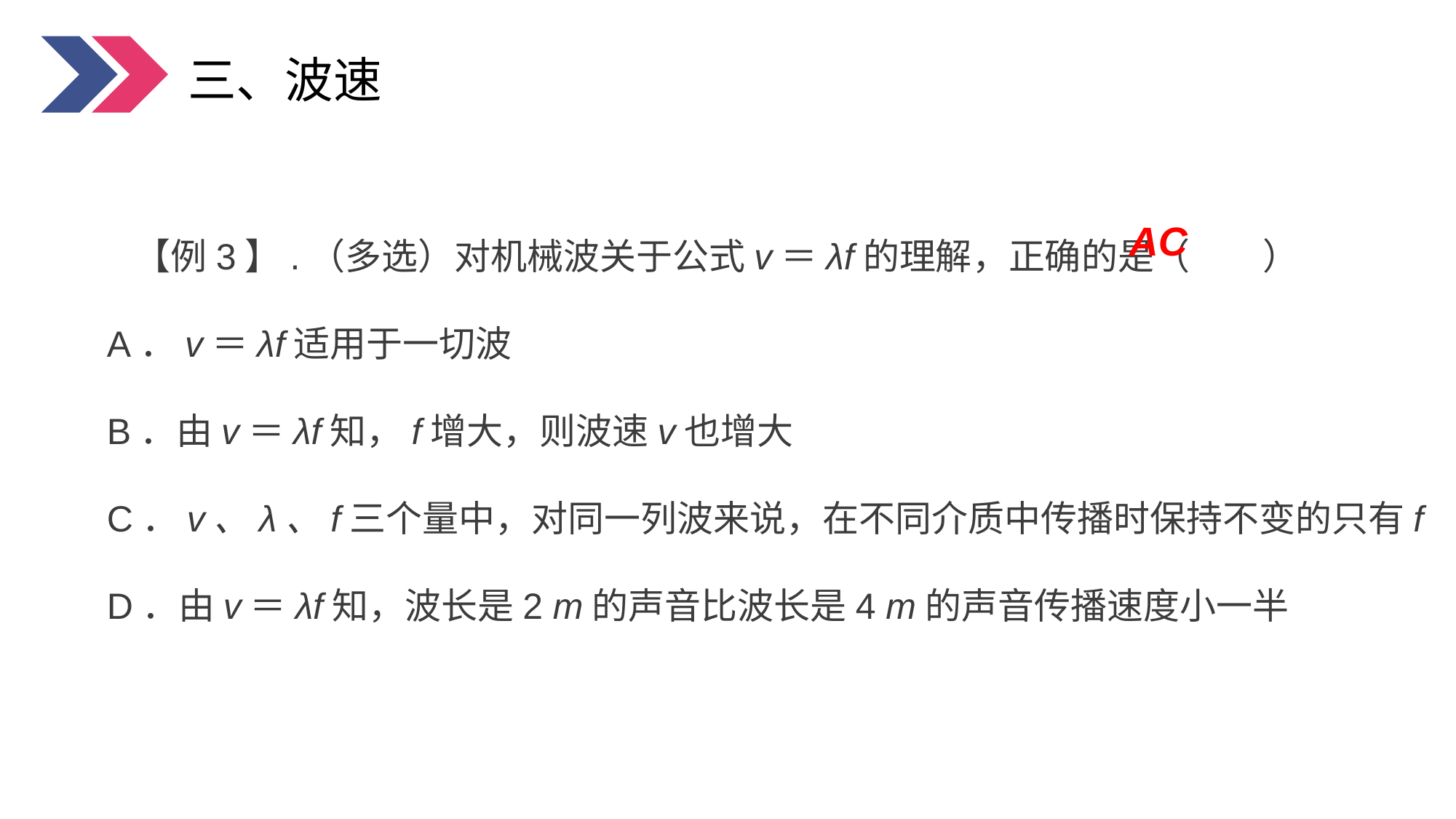

三、波速
【例3】.（多选）对机械波关于公式v＝λf的理解，正确的是（　　）
A．v＝λf适用于一切波
B．由v＝λf知，f增大，则波速v也增大
C．v、λ、f三个量中，对同一列波来说，在不同介质中传播时保持不变的只有f
D．由v＝λf知，波长是2 m的声音比波长是4 m的声音传播速度小一半
AC